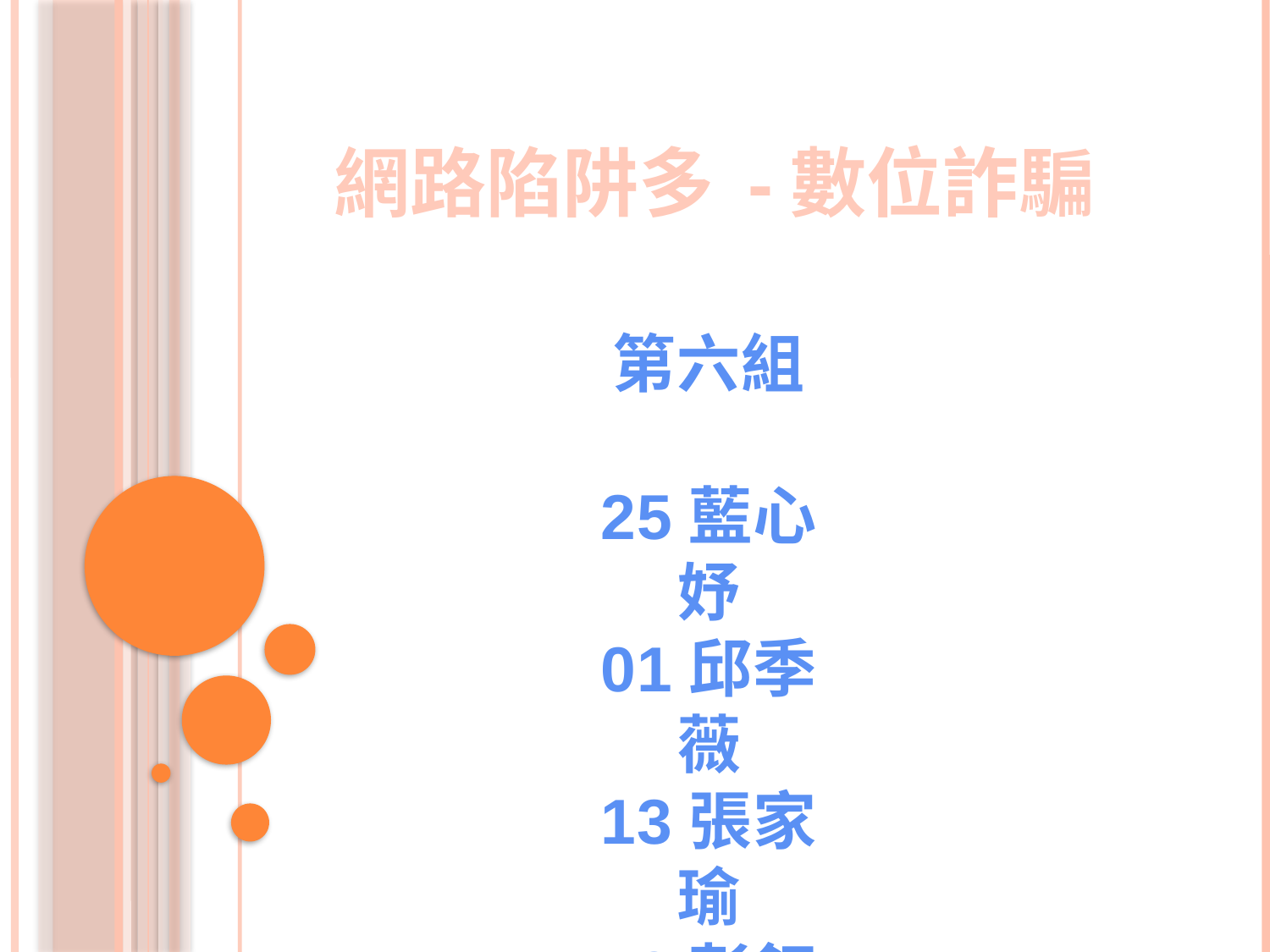

# 網路陷阱多 -數位詐騙
第六組

25藍心妤
01邱季薇
13張家瑜
19彭鈺婷
29吳凱琪